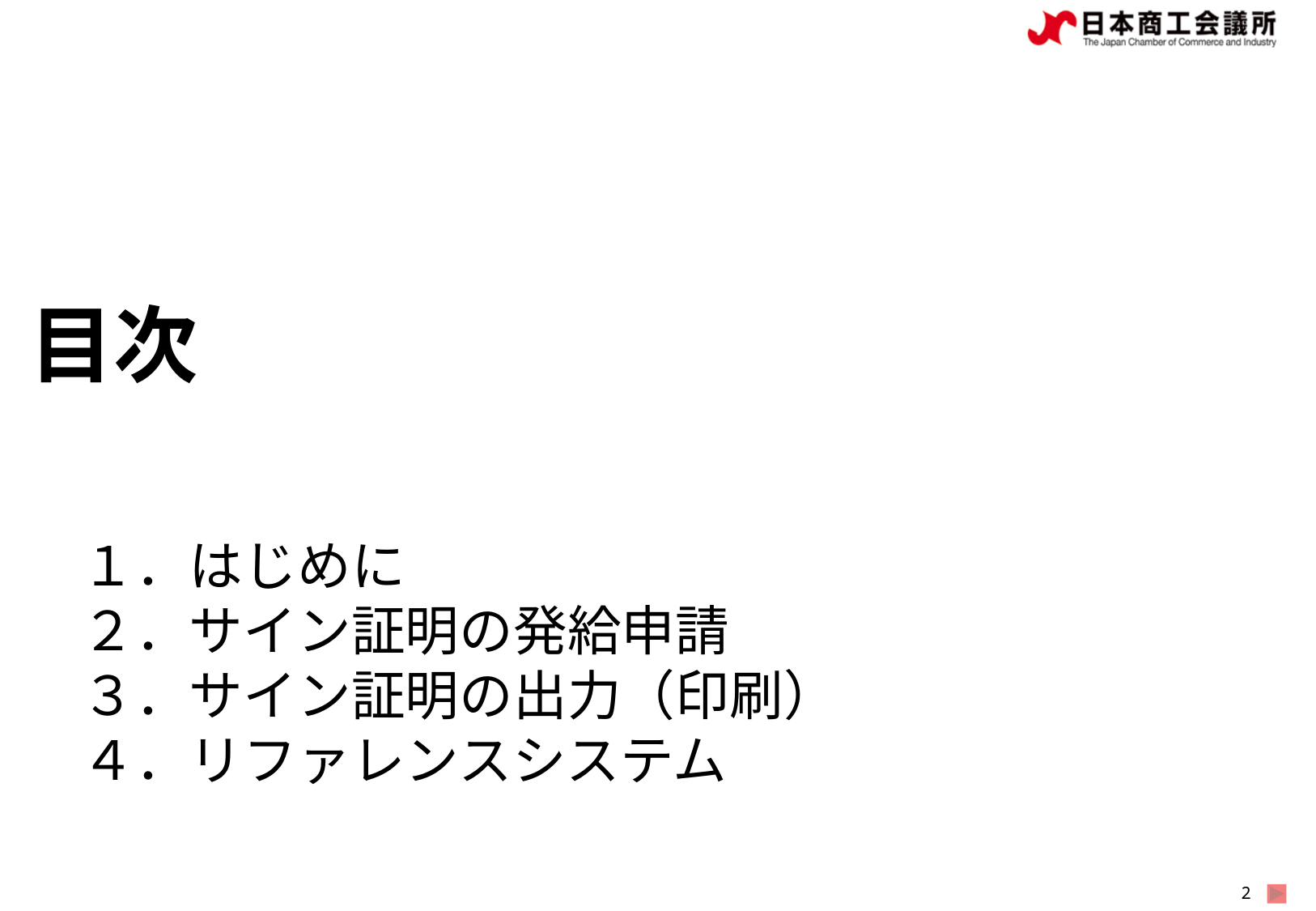

# 目次
１．はじめに
２．サイン証明の発給申請
３．サイン証明の出力（印刷）
４．リファレンスシステム
2